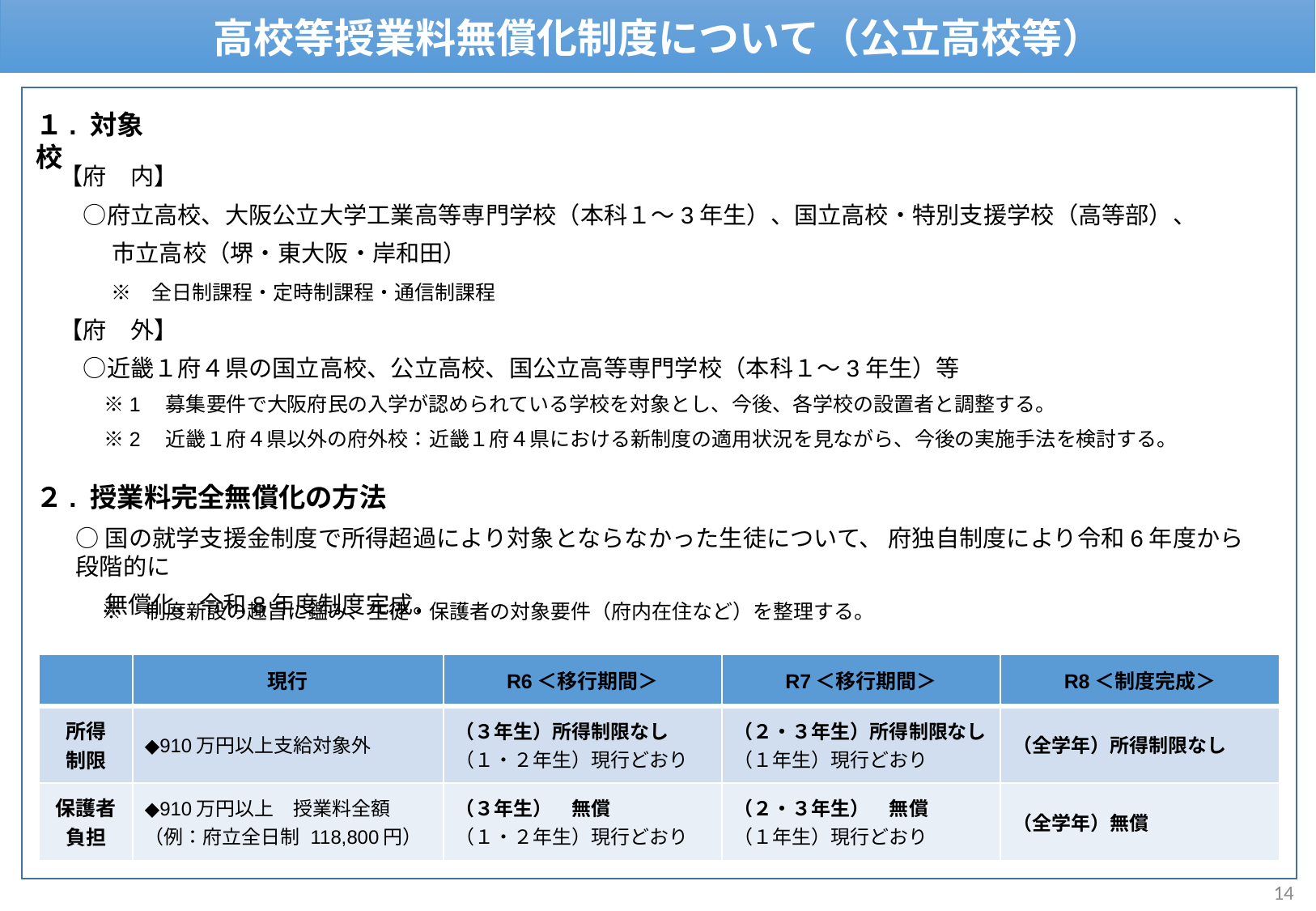

高校等授業料無償化制度について（公立高校等）

１. 対象校
【府　内】

　○府立高校、大阪公立大学工業高等専門学校（本科１～3年生）、国立高校・特別支援学校（高等部）、

　　 市立高校（堺・東大阪・岸和田）

　　 ※　全日制課程・定時制課程・通信制課程

【府　外】

　○近畿１府４県の国立高校、公立高校、国公立高等専門学校（本科１～3年生）等

　　 ※1　募集要件で大阪府民の入学が認められている学校を対象とし、今後、各学校の設置者と調整する。

　　 ※2　近畿１府４県以外の府外校：近畿１府４県における新制度の適用状況を見ながら、今後の実施手法を検討する。
２. 授業料完全無償化の方法
○国の就学支援金制度で所得超過により対象とならなかった生徒について、 府独自制度により令和6年度から段階的に

　 無償化、令和8年度制度完成。
※　制度新設の趣旨に鑑み、生徒・保護者の対象要件（府内在住など）を整理する。
|  | 現行 | R6＜移行期間＞ | R7＜移行期間＞ | R8＜制度完成＞ |
| --- | --- | --- | --- | --- |
| 所得 制限 | ◆910万円以上支給対象外 | （３年生）所得制限なし （１・２年生）現行どおり | （２・３年生）所得制限なし （１年生）現行どおり | （全学年）所得制限なし |
| 保護者 負担 | ◆910万円以上　授業料全額 （例：府立全日制 118,800円） | （３年生）　無償 （１・２年生）現行どおり | （２・３年生）　無償 （１年生）現行どおり | （全学年）無償 |
14